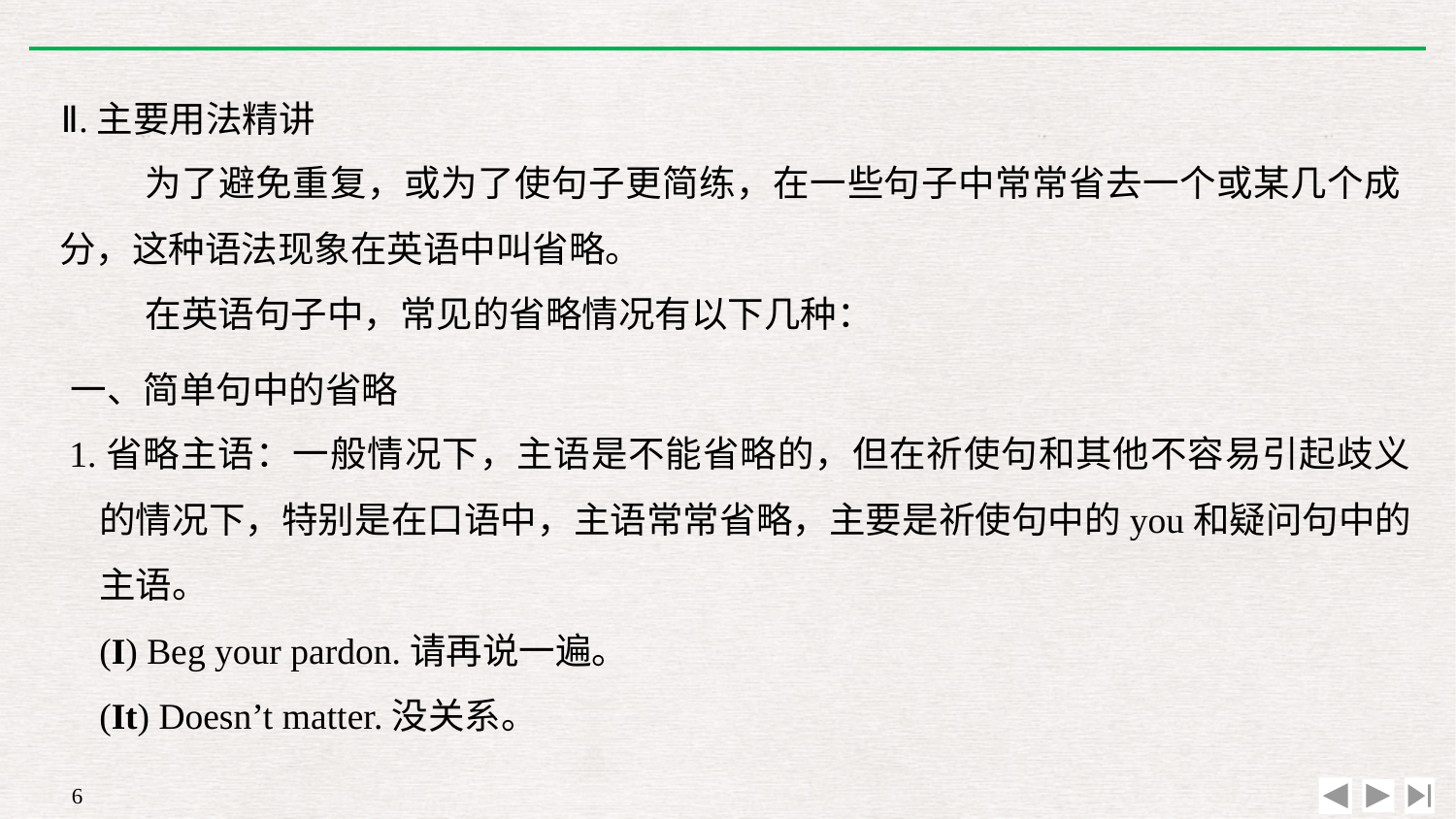

Ⅱ.主要用法精讲
为了避免重复，或为了使句子更简练，在一些句子中常常省去一个或某几个成分，这种语法现象在英语中叫省略。
在英语句子中，常见的省略情况有以下几种：
一、简单句中的省略
1.省略主语：一般情况下，主语是不能省略的，但在祈使句和其他不容易引起歧义的情况下，特别是在口语中，主语常常省略，主要是祈使句中的you和疑问句中的主语。
	(I) Beg your pardon.请再说一遍。
	(It) Doesn’t matter.没关系。